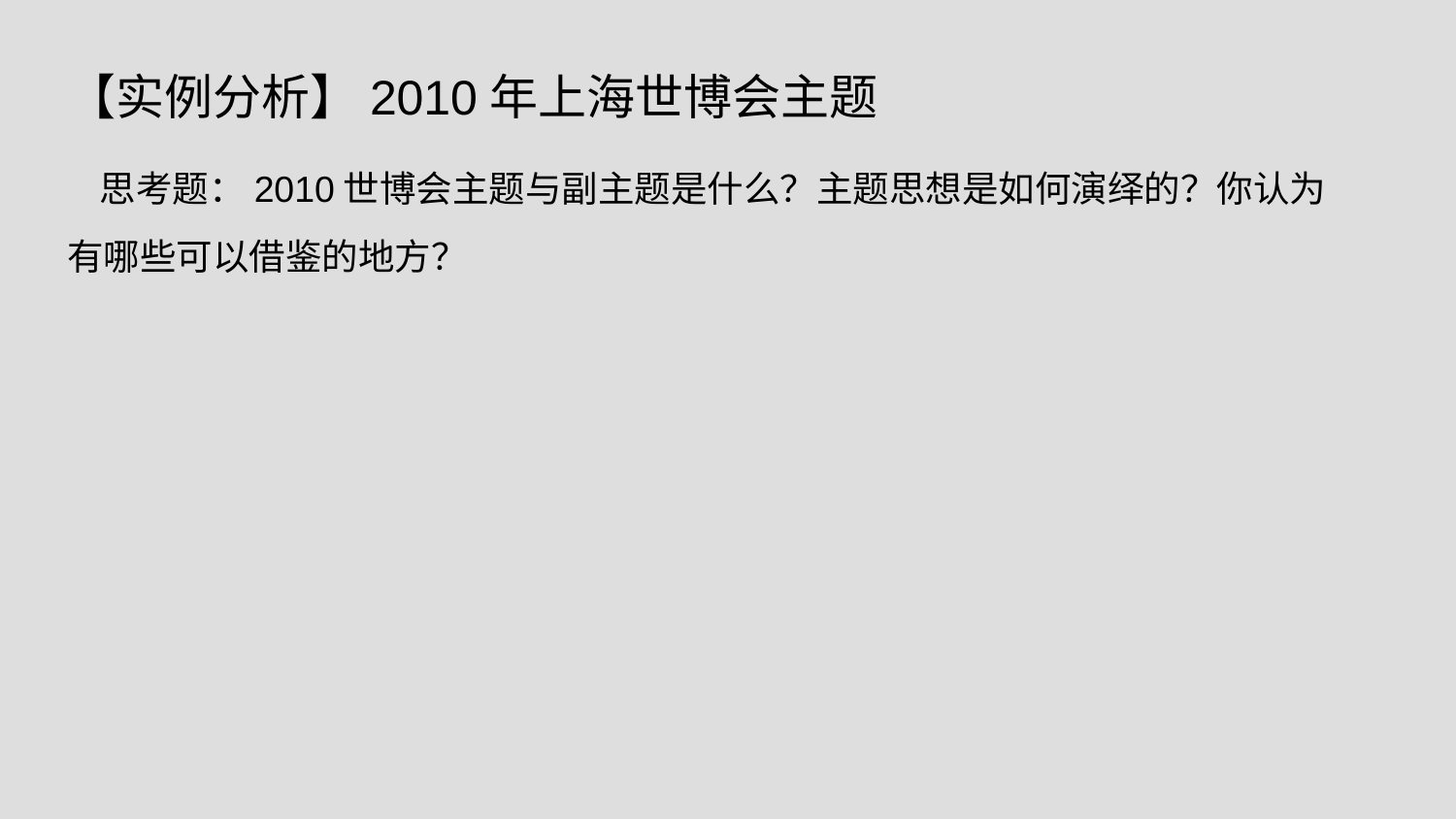

# 【实例分析】2010年上海世博会主题 思考题：2010世博会主题与副主题是什么？主题思想是如何演绎的？你认为有哪些可以借鉴的地方？